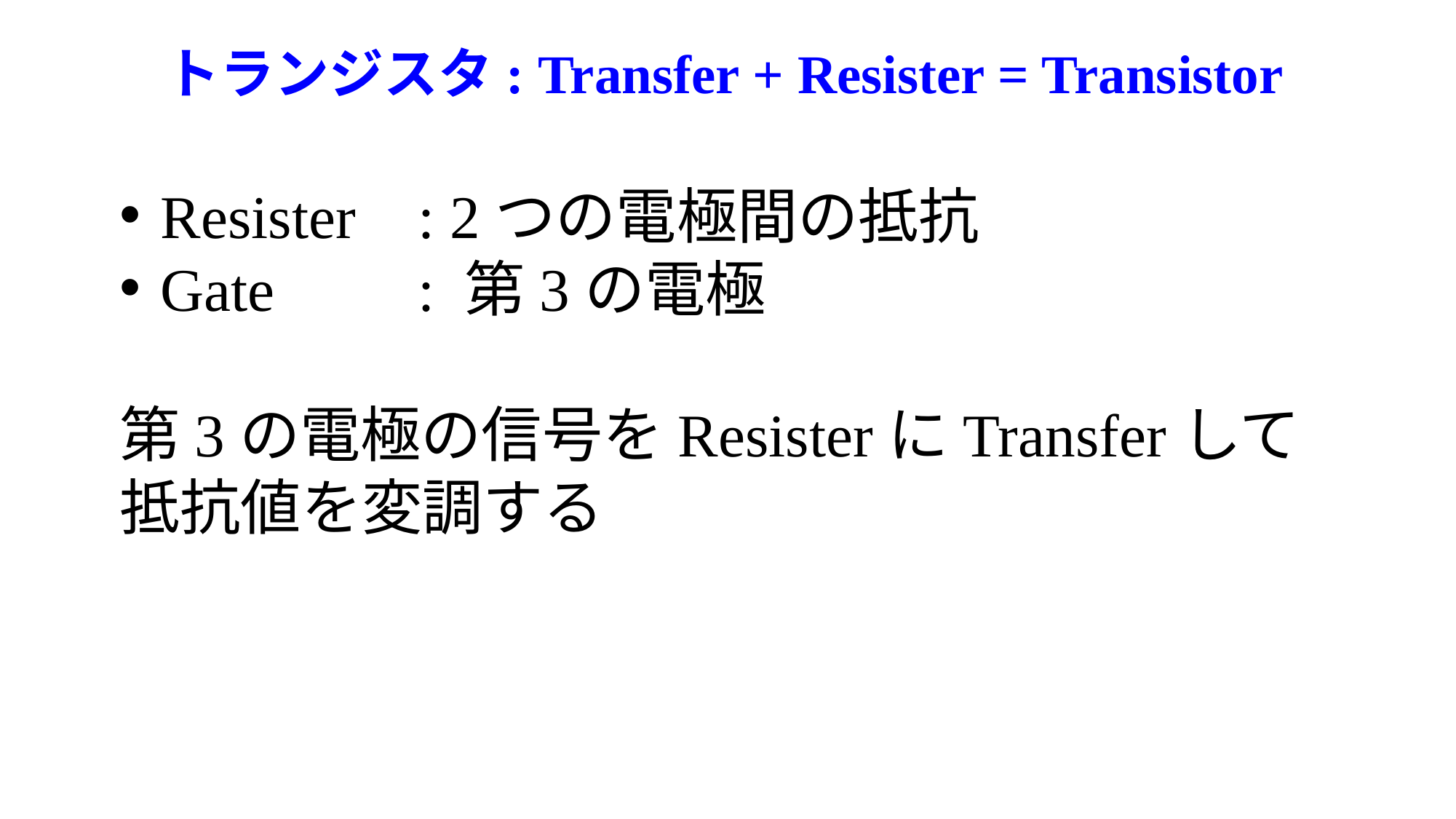

トランジスタ: Transfer + Resister = Transistor
Resister	: 2つの電極間の抵抗
Gate	: 第3の電極

第3の電極の信号をResisterにTransferして
抵抗値を変調する